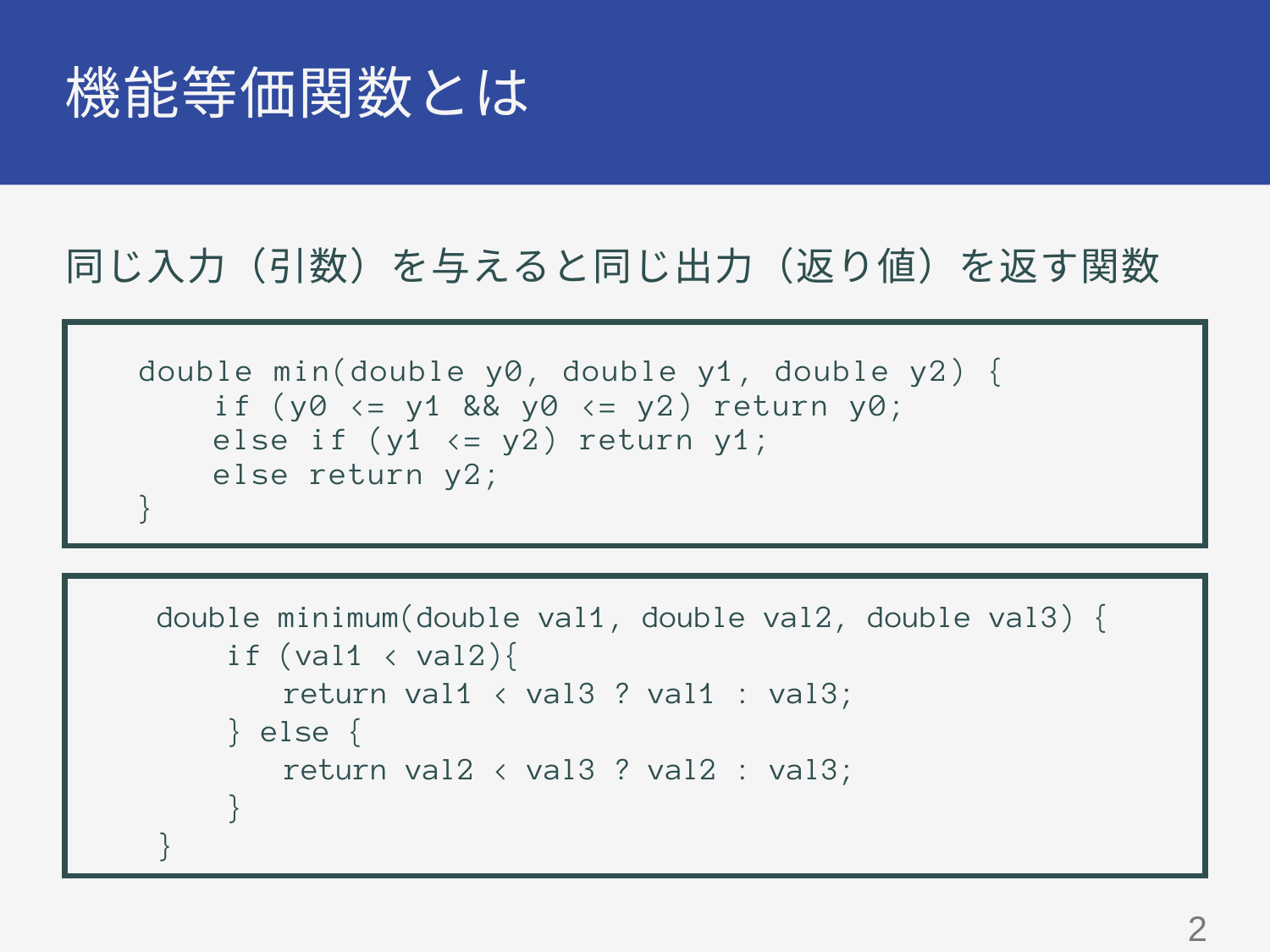

# 機能等価関数とは
同じ入力（引数）を与えると同じ出力（返り値）を返す関数

double min(double y0, double y1, double y2) {
    if (y0 <= y1 && y0 <= y2) return y0;
    else if (y1 <= y2) return y1;
    else return y2;
}

double minimum(double val1, double val2, double val3) {
    if (val1 < val2){
    	return val1 < val3 ? val1 : val3;
    } else {
    	return val2 < val3 ? val2 : val3;
    }
}
2